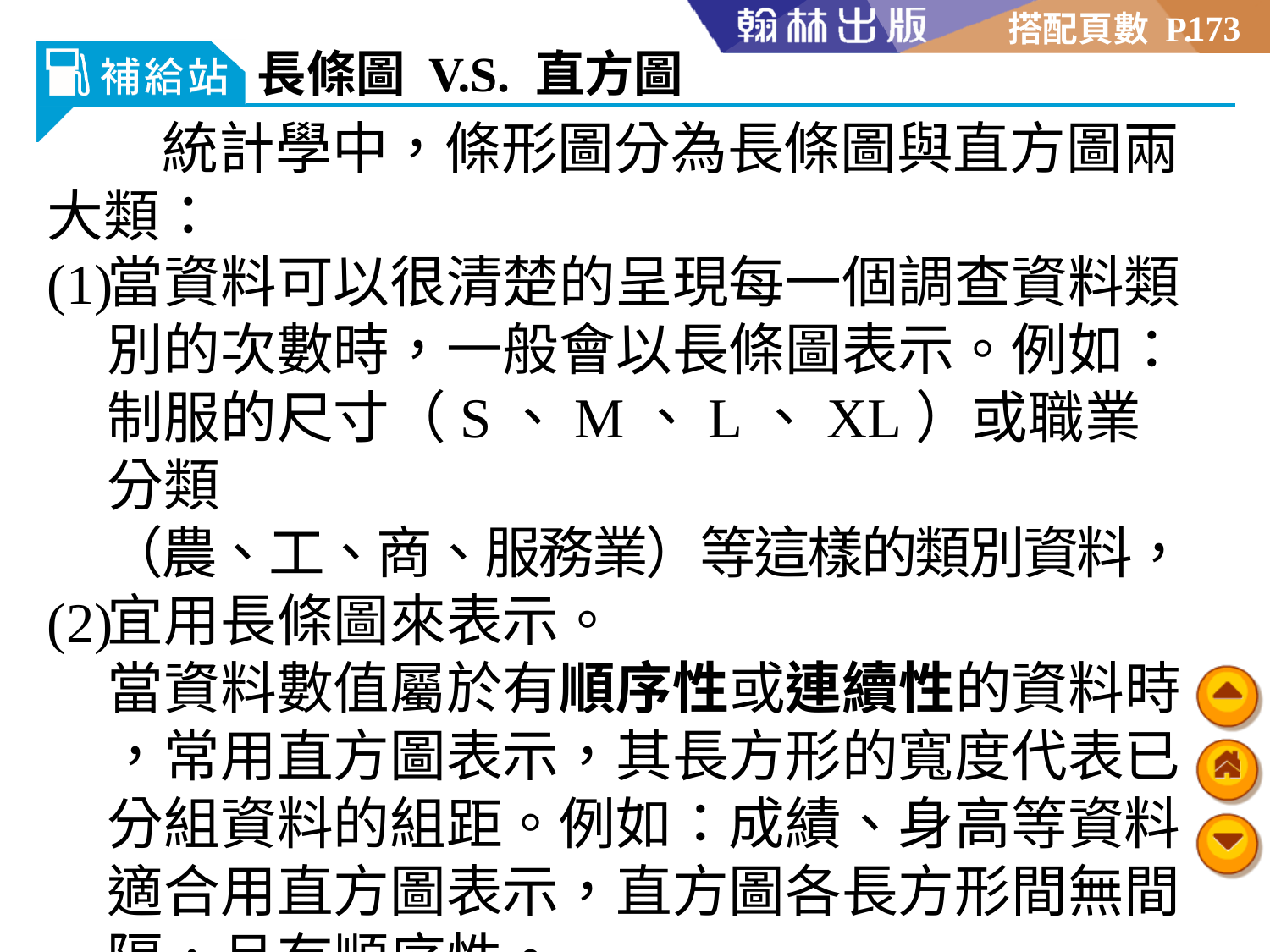

173
長條圖 V.S. 直方圖
        統計學中，條形圖分為長條圖與直方圖兩
大類：
(1)

(2)
當資料可以很清楚的呈現每一個調查資料類
別的次數時，一般會以長條圖表示。例如：
制服的尺寸（S、M、L、XL）或職業分類
（農、工、商、服務業）等這樣的類別資料，
宜用長條圖來表示。
當資料數值屬於有順序性或連續性的資料時
，常用直方圖表示，其長方形的寬度代表已
分組資料的組距。例如：成績、身高等資料
適合用直方圖表示，直方圖各長方形間無間
隔，且有順序性。